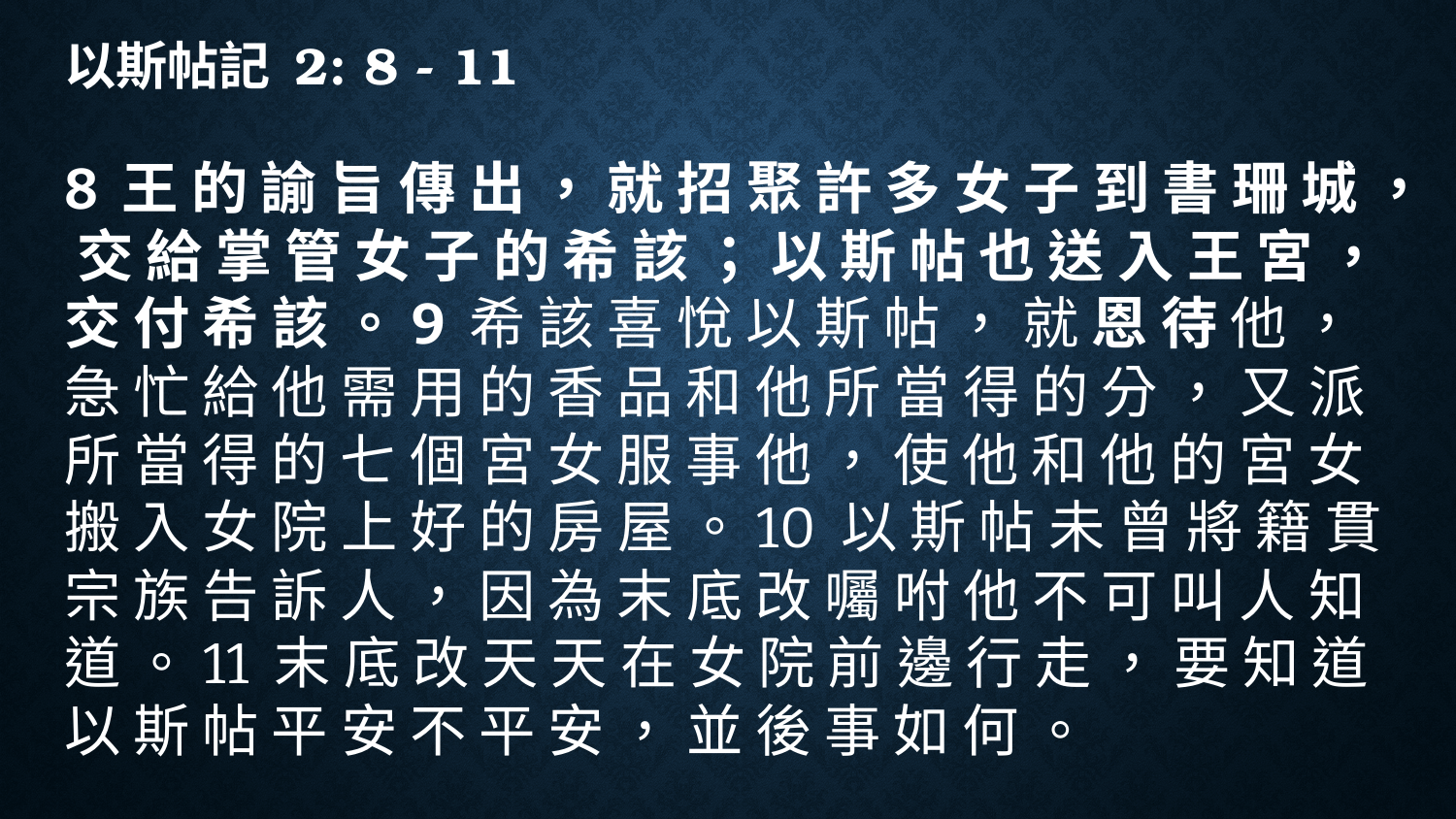

# 以斯帖記 2: 8 - 11
8 王 的 諭 旨 傳 出 ， 就 招 聚 許 多 女 子 到 書 珊 城 ， 交 給 掌 管 女 子 的 希 該 ； 以 斯 帖 也 送 入 王 宮 ， 交 付 希 該 。9 希 該 喜 悅 以 斯 帖 ， 就 恩 待 他 ， 急 忙 給 他 需 用 的 香 品 和 他 所 當 得 的 分 ， 又 派 所 當 得 的 七 個 宮 女 服 事 他 ， 使 他 和 他 的 宮 女 搬 入 女 院 上 好 的 房 屋 。10 以 斯 帖 未 曾 將 籍 貫 宗 族 告 訴 人 ， 因 為 末 底 改 囑 咐 他 不 可 叫 人 知 道 。11 末 底 改 天 天 在 女 院 前 邊 行 走 ， 要 知 道 以 斯 帖 平 安 不 平 安 ， 並 後 事 如 何 。